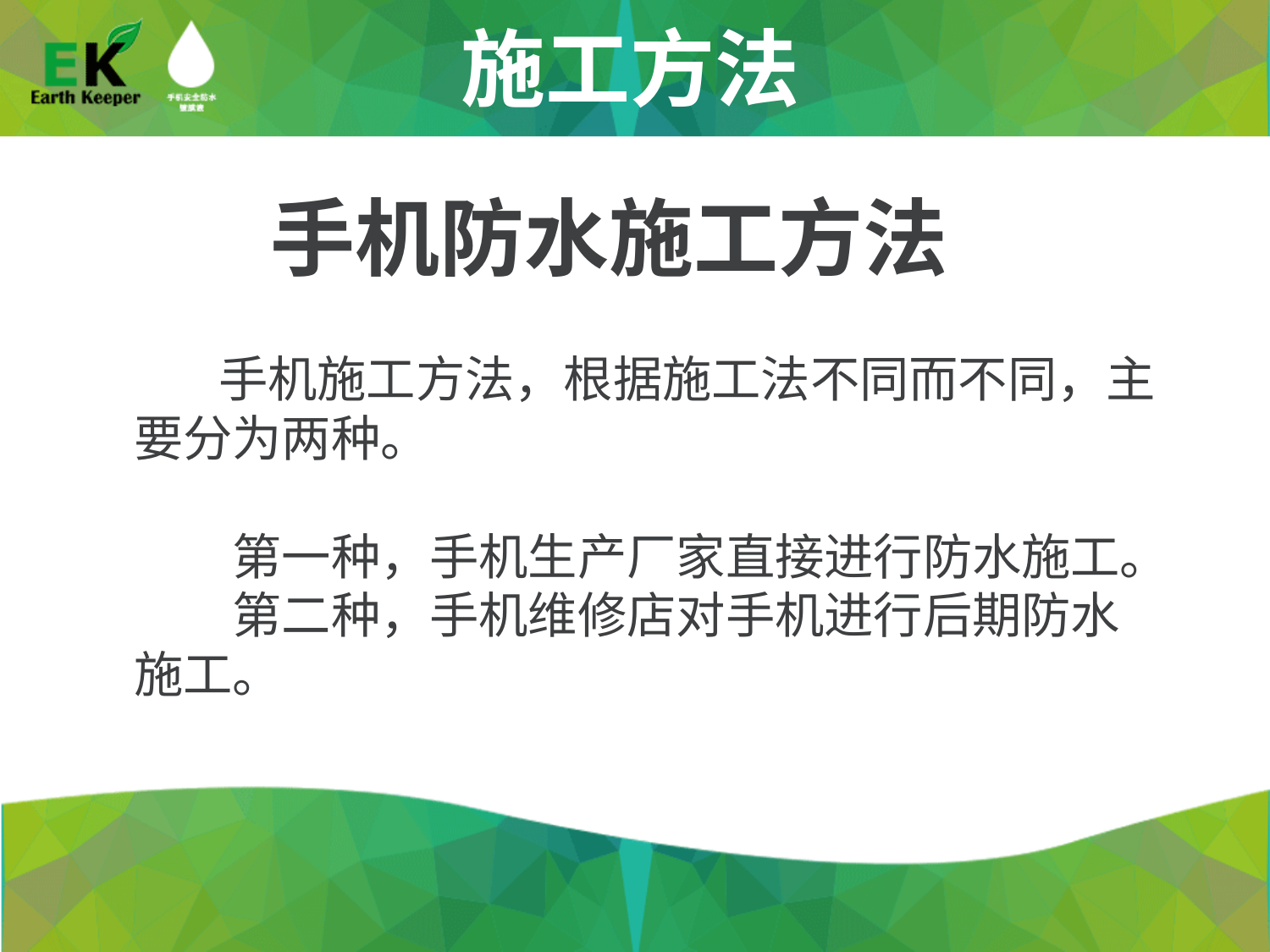

施工方法
手机防水施工方法
　　手机施工方法，根据施工法不同而不同，主要分为两种。

　　第一种，手机生产厂家直接进行防水施工。
　　第二种，手机维修店对手机进行后期防水施工。